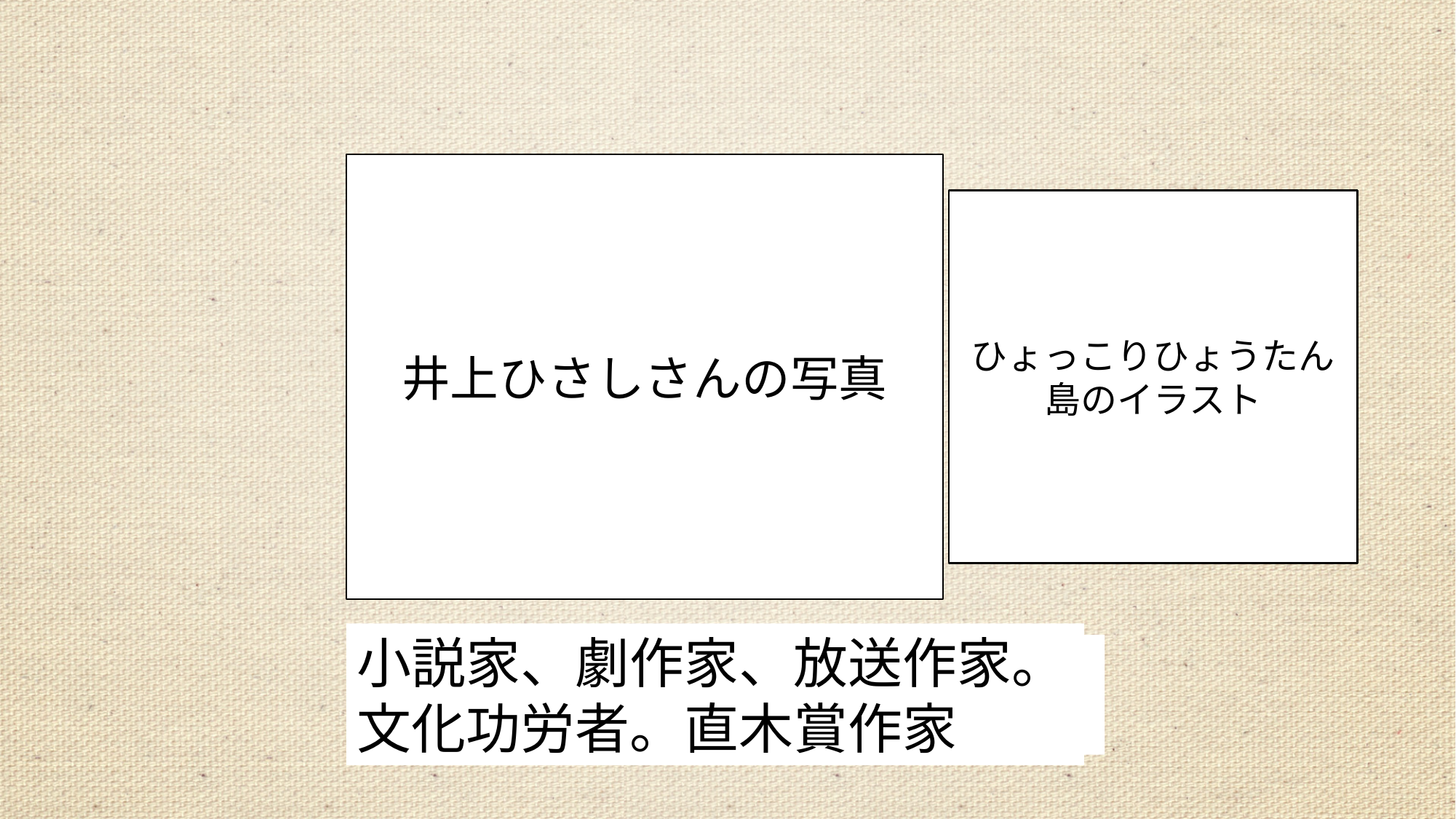

井上ひさしさんの写真
ひょっこりひょうたん島のイラスト
小説家、劇作家、放送作家。文化功労者。直木賞作家
　いのうえひさし